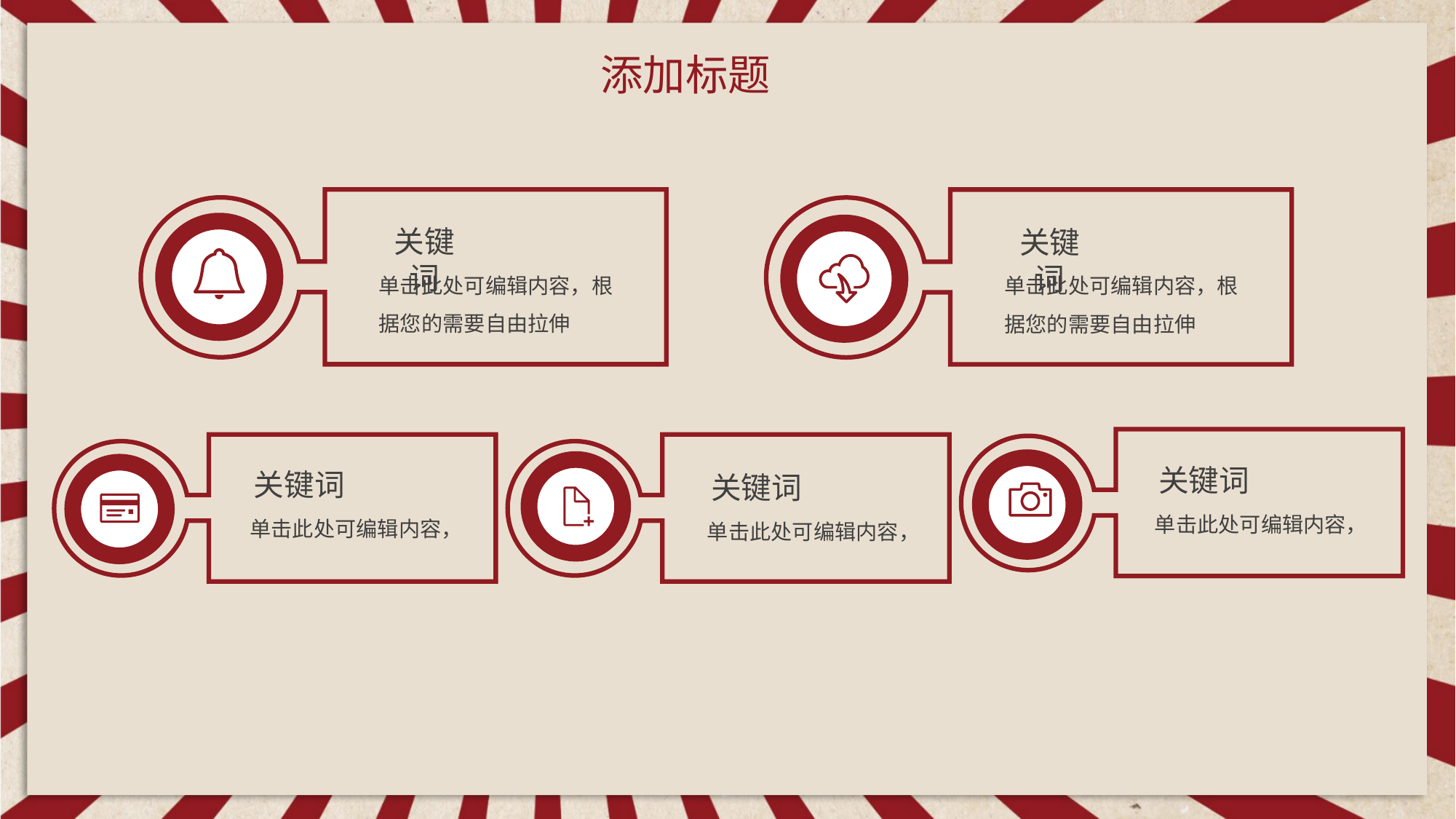

关键词
单击此处可编辑内容，根据您的需要自由拉伸

关键词
单击此处可编辑内容，根据您的需要自由拉伸

关键词
单击此处可编辑内容，

关键词
单击此处可编辑内容，
关键词
单击此处可编辑内容，